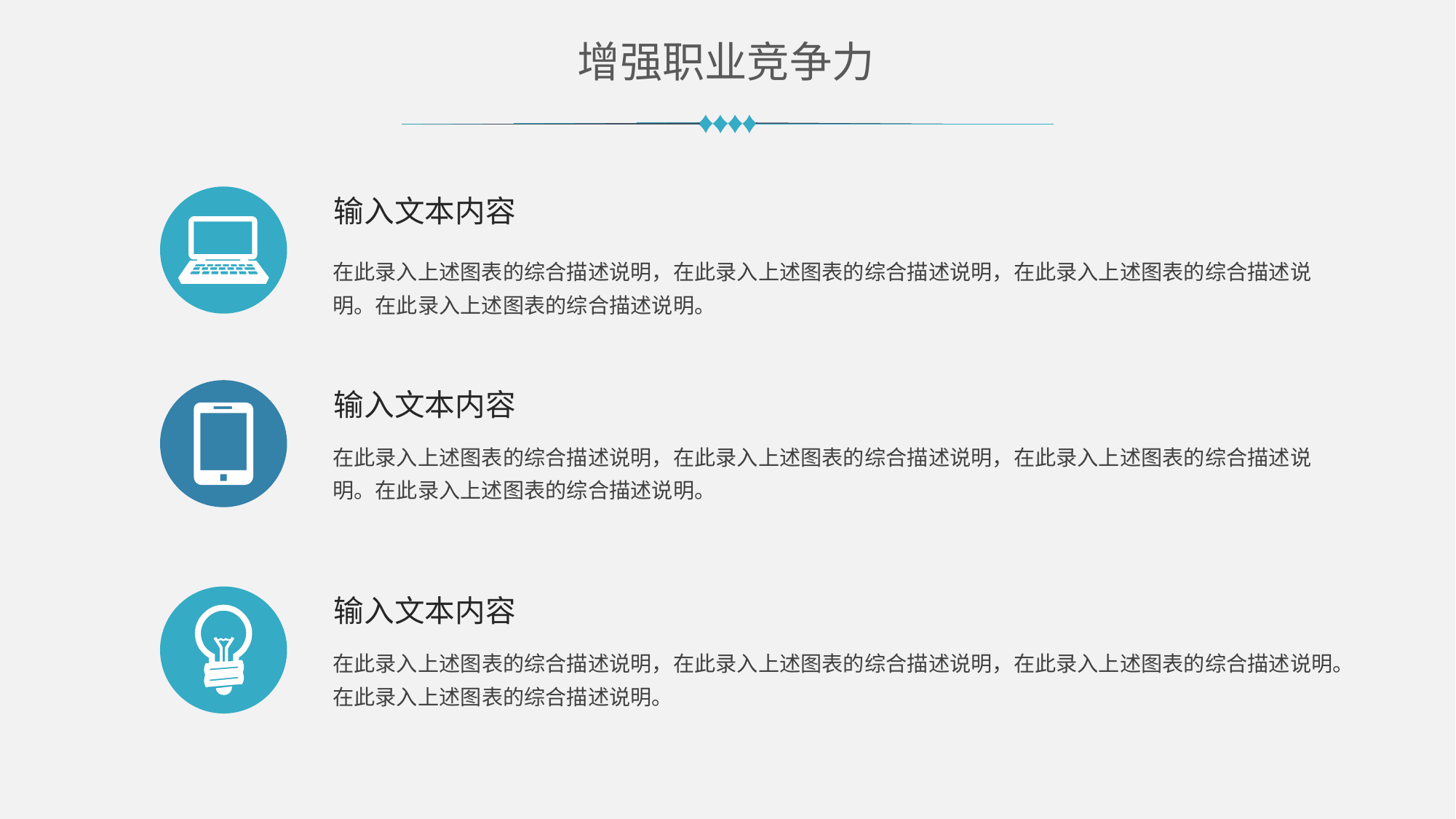

增强职业竞争力
输入文本内容
在此录入上述图表的综合描述说明，在此录入上述图表的综合描述说明，在此录入上述图表的综合描述说明。在此录入上述图表的综合描述说明。

输入文本内容
在此录入上述图表的综合描述说明，在此录入上述图表的综合描述说明，在此录入上述图表的综合描述说明。在此录入上述图表的综合描述说明。

输入文本内容
在此录入上述图表的综合描述说明，在此录入上述图表的综合描述说明，在此录入上述图表的综合描述说明。在此录入上述图表的综合描述说明。